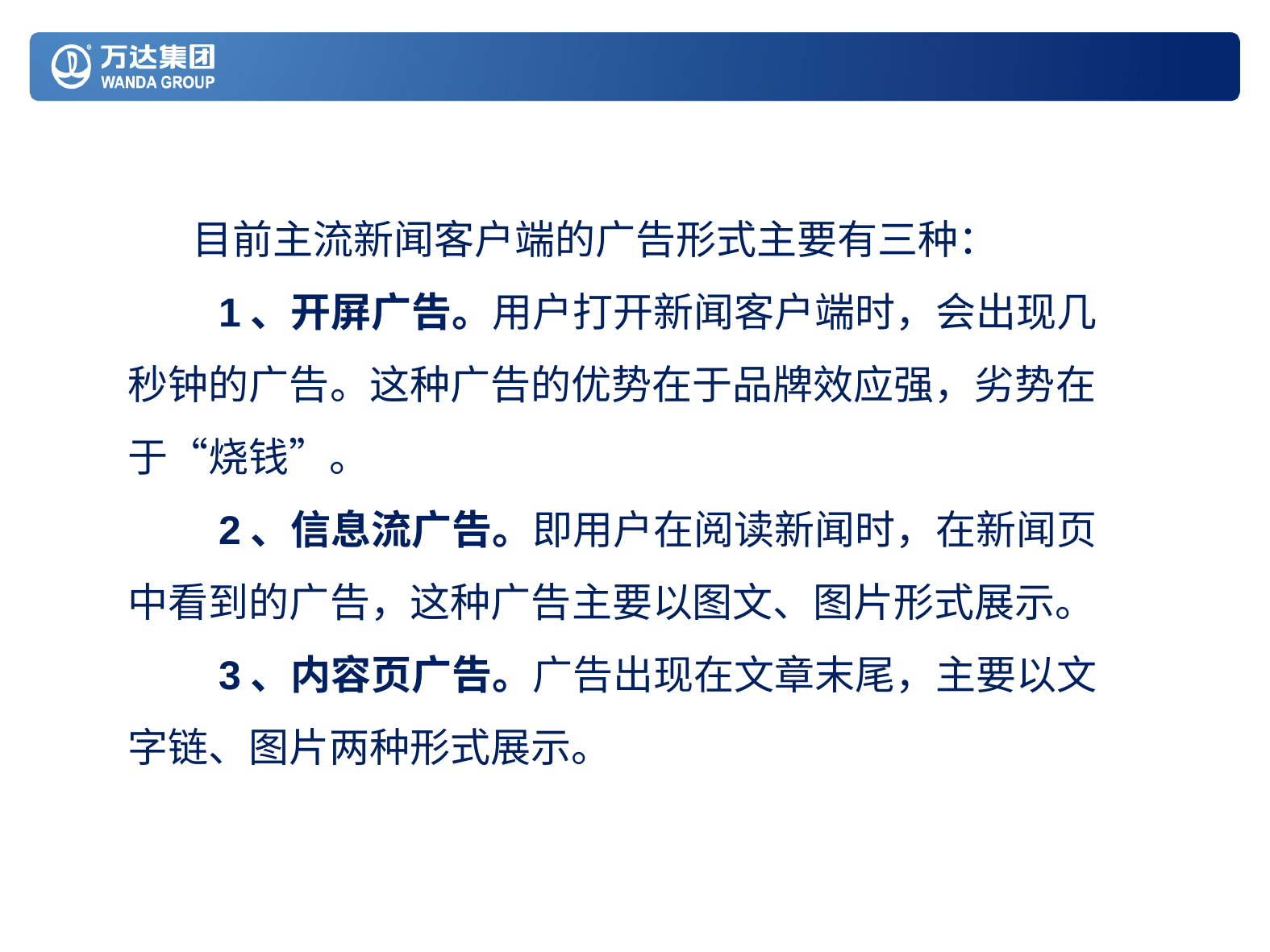

目前主流新闻客户端的广告形式主要有三种：
　　1、开屏广告。用户打开新闻客户端时，会出现几秒钟的广告。这种广告的优势在于品牌效应强，劣势在于“烧钱”。
　　2、信息流广告。即用户在阅读新闻时，在新闻页中看到的广告，这种广告主要以图文、图片形式展示。
　　3、内容页广告。广告出现在文章末尾，主要以文字链、图片两种形式展示。